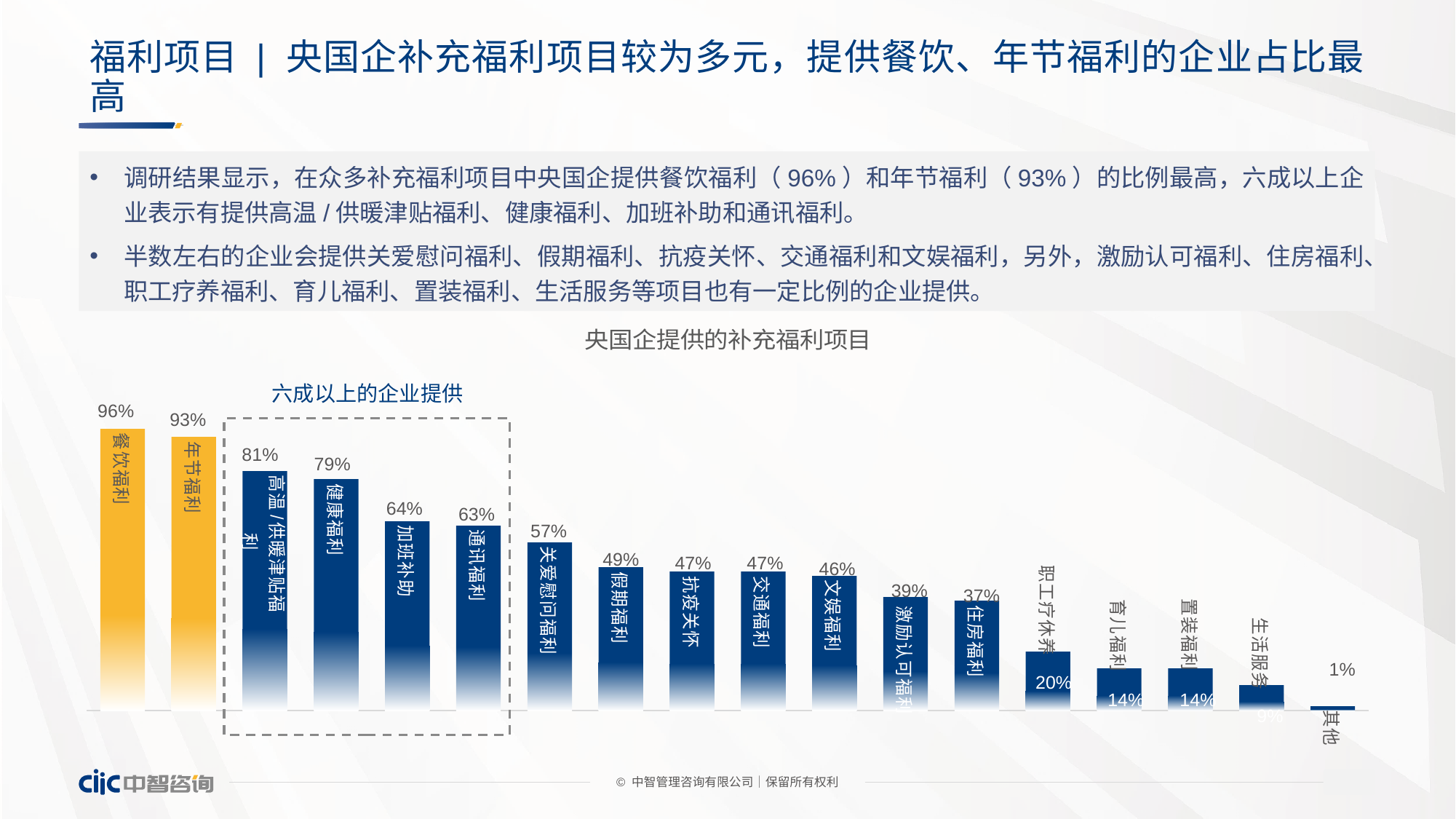

# 福利项目 | 央国企补充福利项目较为多元，提供餐饮、年节福利的企业占比最高
调研结果显示，在众多补充福利项目中央国企提供餐饮福利（96%）和年节福利（93%）的比例最高，六成以上企业表示有提供高温/供暖津贴福利、健康福利、加班补助和通讯福利。
半数左右的企业会提供关爱慰问福利、假期福利、抗疫关怀、交通福利和文娱福利，另外，激励认可福利、住房福利、职工疗养福利、育儿福利、置装福利、生活服务等项目也有一定比例的企业提供。

### Chart: 央国企提供的补充福利项目

| Category | 占比 |
|---|---|
| 餐饮福利 | 0.957142857142857 |
| 年节福利 | 0.928571428571429 |
| 高温/供暖津贴福利 | 0.814285714285714 |
| 健康福利 | 0.785714285714286 |
| 加班补助 | 0.642857142857143 |
| 通讯福利 | 0.628571428571429 |
| 关爱慰问福利 | 0.571428571428571 |
| 假期福利 | 0.485714285714286 |
| 抗疫关怀 | 0.471428571428571 |
| 交通福利 | 0.471428571428571 |
| 文娱福利 | 0.457142857142857 |
| 激励认可福利 | 0.385714285714286 |
| 住房福利 | 0.371428571428571 |
| 职工疗休养 | 0.2 |
| 育儿福利 | 0.142857142857143 |
| 置装福利 | 0.142857142857143 |
| 生活服务 | 0.0857142857142857 |
| 其他 | 0.0142857142857143 |
六成以上的企业提供
96%
93%

81%
79%
64%
63%
57%
49%
47%
47%
46%
39%
37%
1%
20%
14%
14%
9%
© 中智管理咨询有限公司│保留所有权利
15